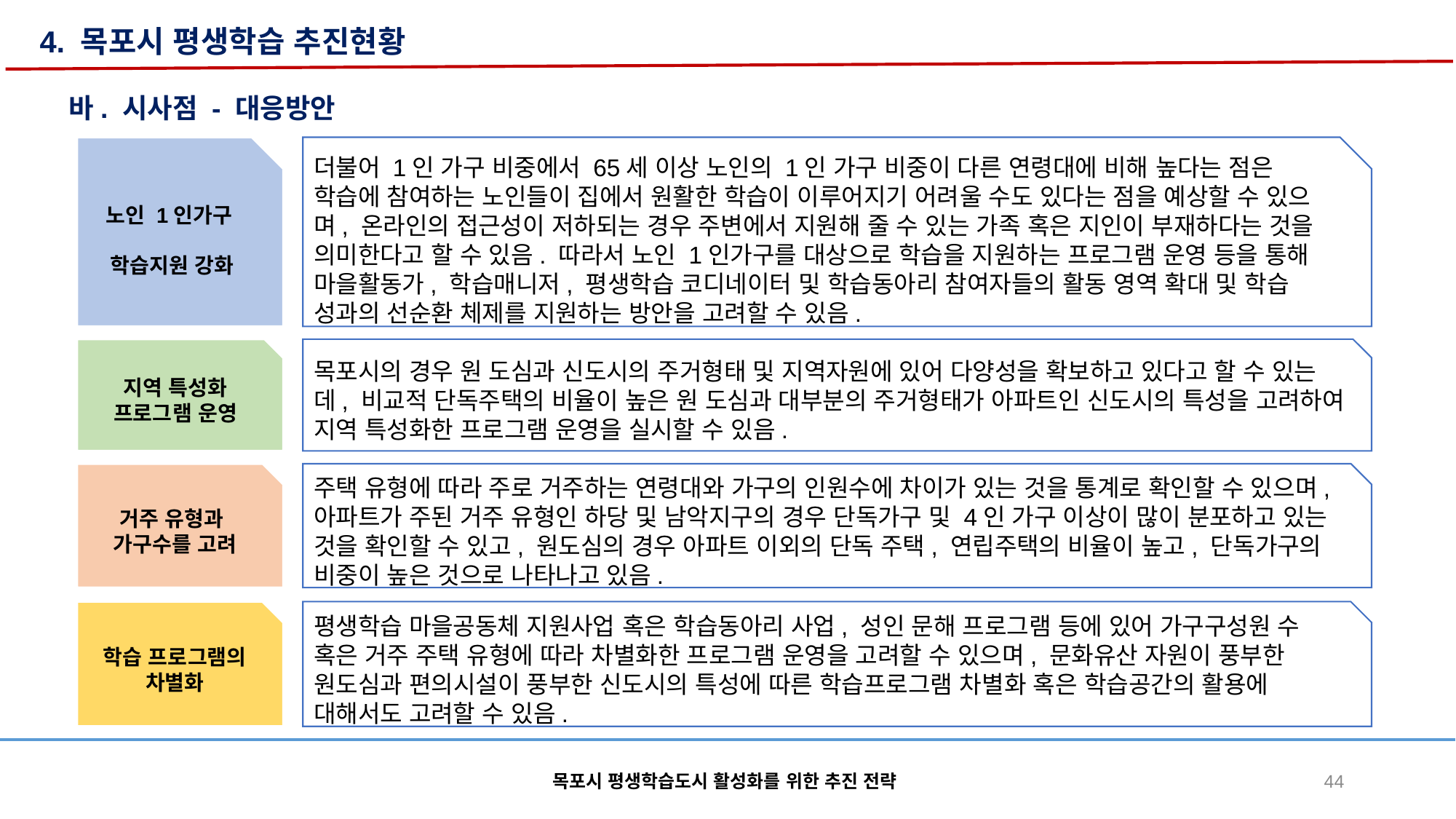

4. 목포시 평생학습 추진현황
바. 시사점 - 대응방안
더불어 1인 가구 비중에서 65세 이상 노인의 1인 가구 비중이 다른 연령대에 비해 높다는 점은 학습에 참여하는 노인들이 집에서 원활한 학습이 이루어지기 어려울 수도 있다는 점을 예상할 수 있으며, 온라인의 접근성이 저하되는 경우 주변에서 지원해 줄 수 있는 가족 혹은 지인이 부재하다는 것을 의미한다고 할 수 있음. 따라서 노인 1인가구를 대상으로 학습을 지원하는 프로그램 운영 등을 통해 마을활동가, 학습매니저, 평생학습 코디네이터 및 학습동아리 참여자들의 활동 영역 확대 및 학습 성과의 선순환 체제를 지원하는 방안을 고려할 수 있음.
노인 1인가구

학습지원 강화
지역 특성화
프로그램 운영
목포시의 경우 원 도심과 신도시의 주거형태 및 지역자원에 있어 다양성을 확보하고 있다고 할 수 있는데, 비교적 단독주택의 비율이 높은 원 도심과 대부분의 주거형태가 아파트인 신도시의 특성을 고려하여 지역 특성화한 프로그램 운영을 실시할 수 있음.
주택 유형에 따라 주로 거주하는 연령대와 가구의 인원수에 차이가 있는 것을 통계로 확인할 수 있으며, 아파트가 주된 거주 유형인 하당 및 남악지구의 경우 단독가구 및 4인 가구 이상이 많이 분포하고 있는 것을 확인할 수 있고, 원도심의 경우 아파트 이외의 단독 주택, 연립주택의 비율이 높고, 단독가구의 비중이 높은 것으로 나타나고 있음.
거주 유형과
가구수를 고려
학습 프로그램의 차별화
평생학습 마을공동체 지원사업 혹은 학습동아리 사업, 성인 문해 프로그램 등에 있어 가구구성원 수 혹은 거주 주택 유형에 따라 차별화한 프로그램 운영을 고려할 수 있으며, 문화유산 자원이 풍부한 원도심과 편의시설이 풍부한 신도시의 특성에 따른 학습프로그램 차별화 혹은 학습공간의 활용에 대해서도 고려할 수 있음.
목포시 평생학습도시 활성화를 위한 추진 전략
44